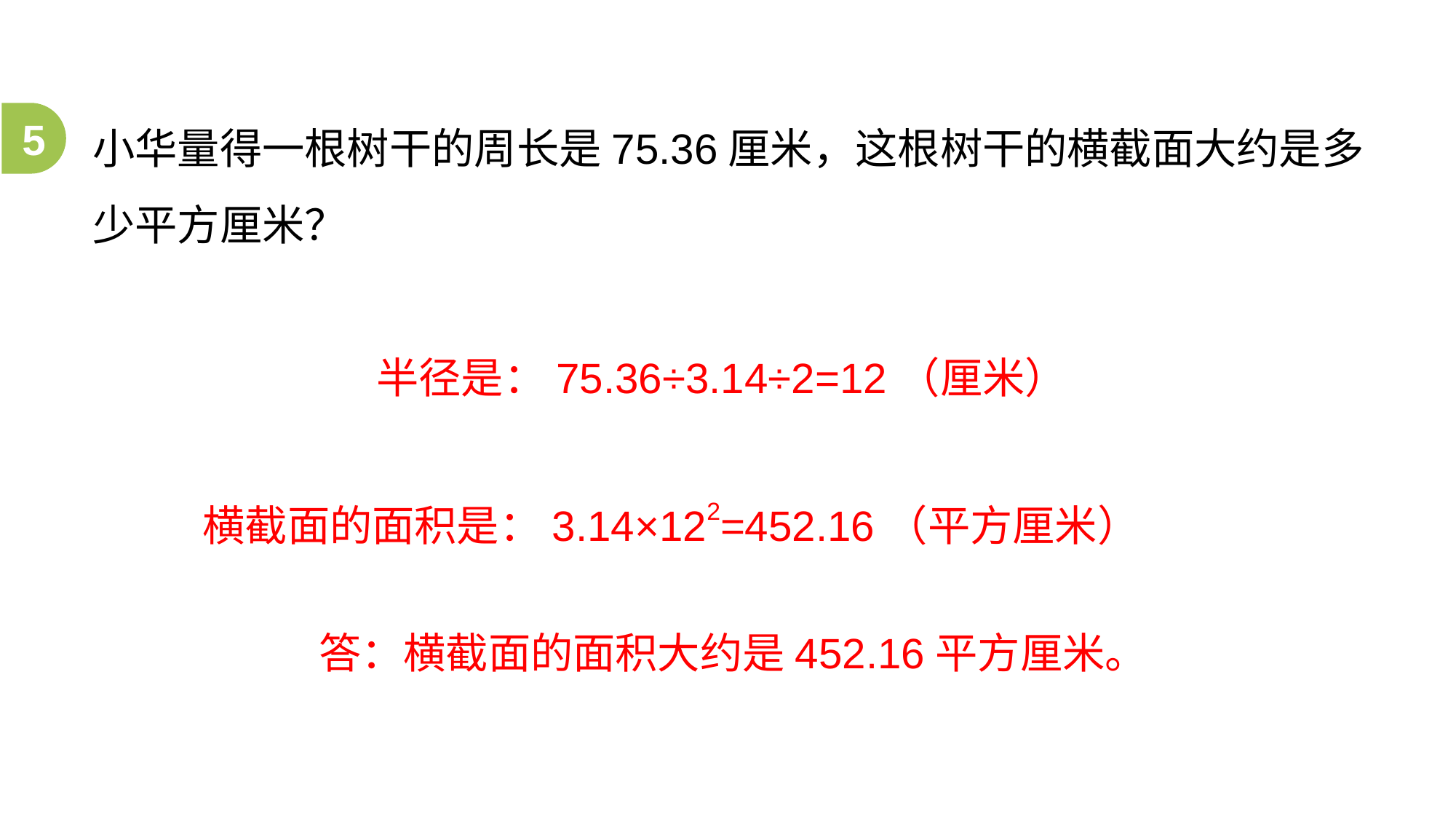

小华量得一根树干的周长是75.36厘米，这根树干的横截面大约是多少平方厘米？
5
半径是：75.36÷3.14÷2=12（厘米）
横截面的面积是：3.14×122=452.16（平方厘米）
答：横截面的面积大约是452.16平方厘米。